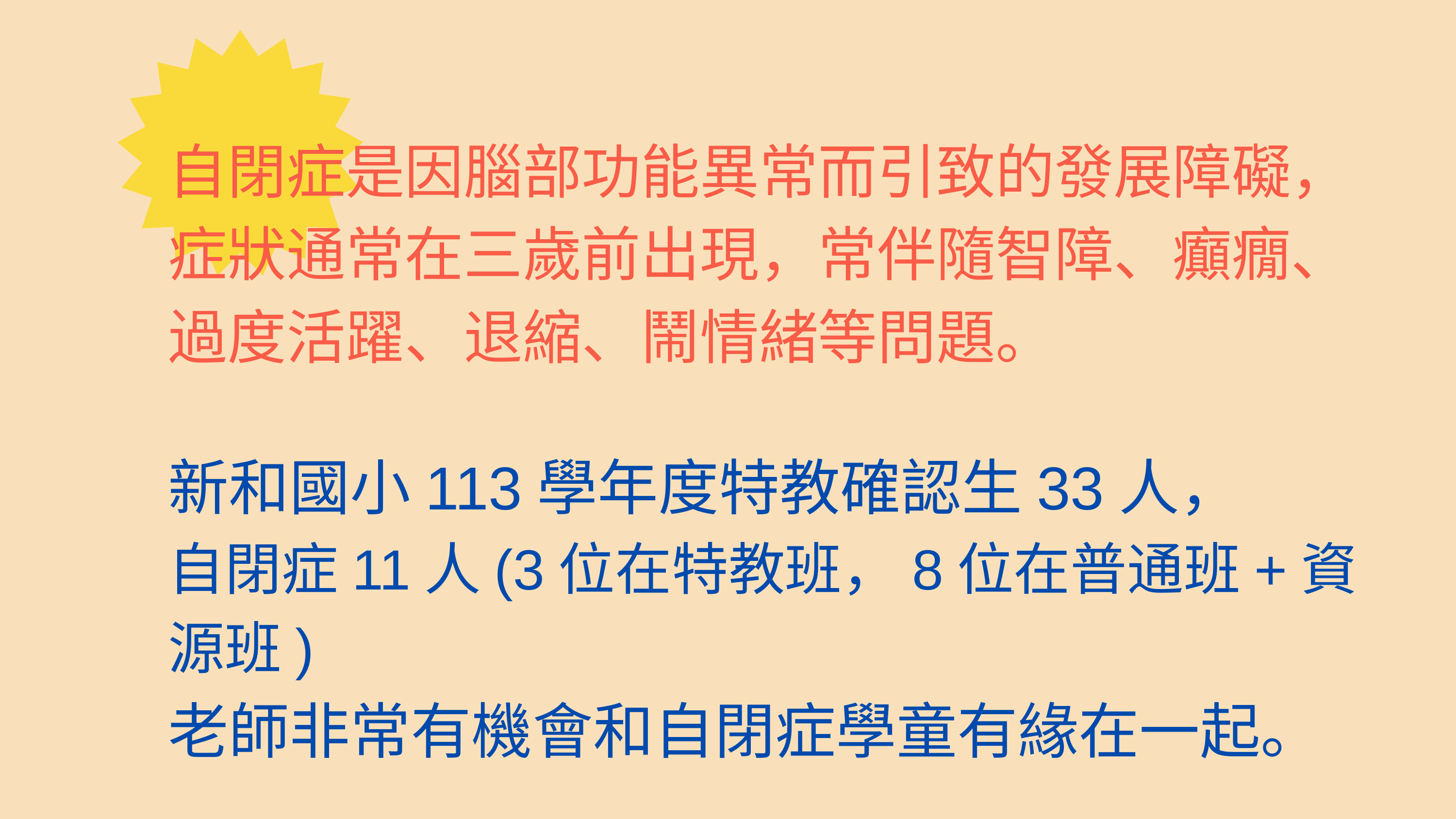

自閉症是因腦部功能異常而引致的發展障礙，症狀通常在三歲前出現，常伴隨智障、癲癇、過度活躍、退縮、鬧情緒等問題。
新和國小113學年度特教確認生33人，
自閉症11人(3位在特教班，8位在普通班+資源班)
老師非常有機會和自閉症學童有緣在一起。